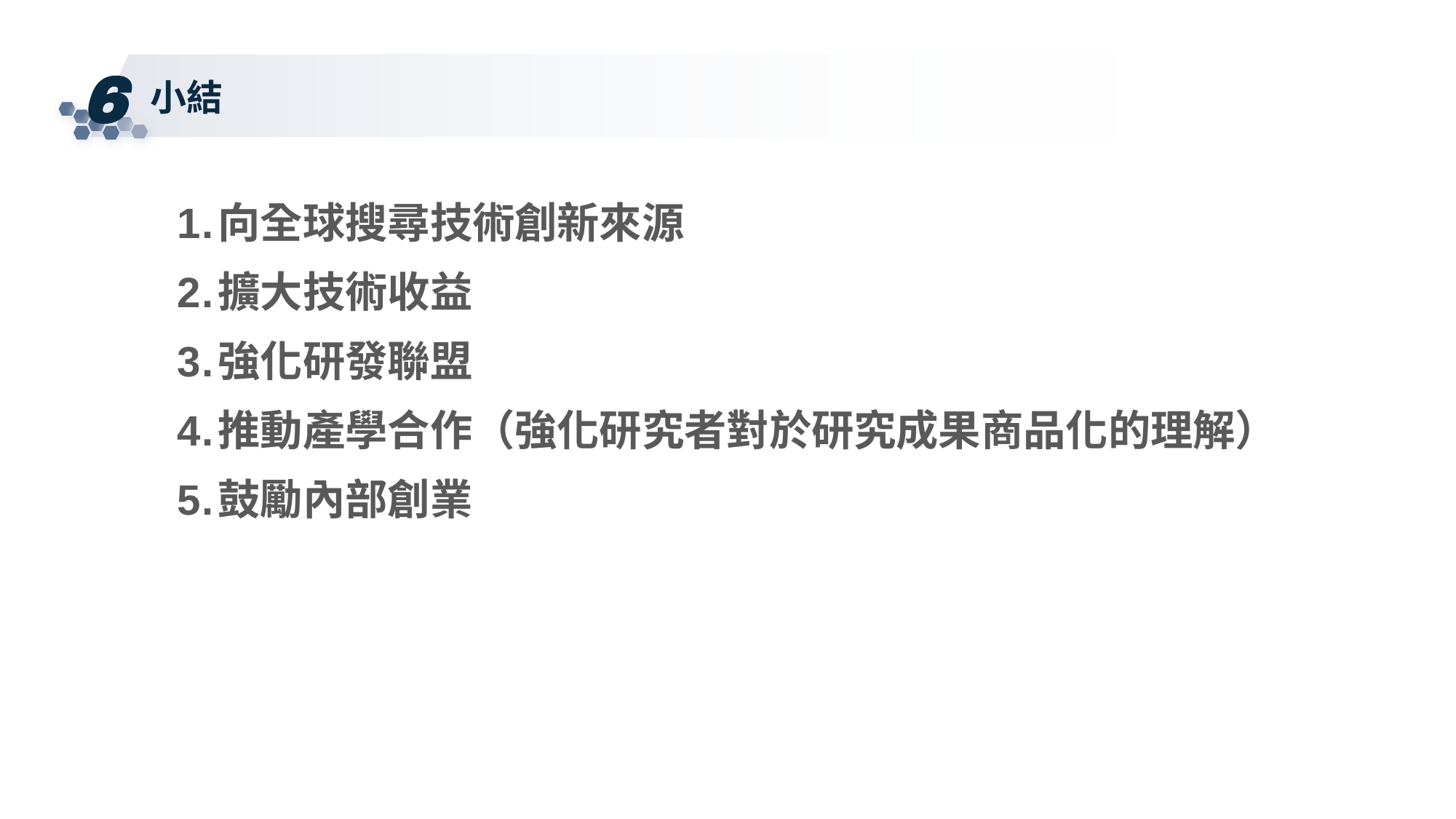

6

小結
向全球搜尋技術創新來源
擴大技術收益
強化研發聯盟
推動產學合作（強化研究者對於研究成果商品化的理解）
鼓勵內部創業